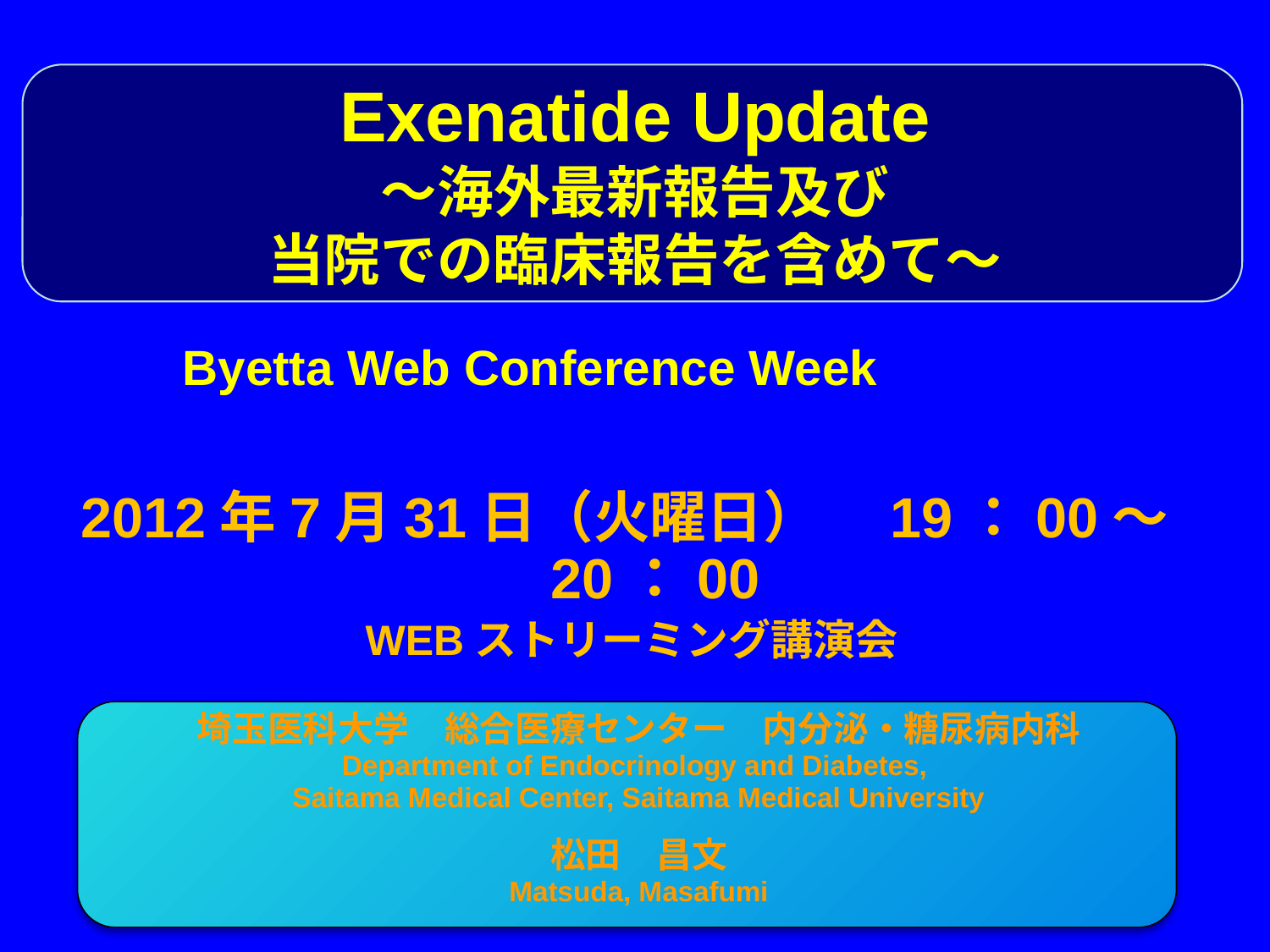

# Exenatide Update ～海外最新報告及び 当院での臨床報告を含めて～

Byetta Web Conference Week
2012年7月31日（火曜日）　19：00～20：00
WEBストリーミング講演会

埼玉医科大学　総合医療センター　内分泌・糖尿病内科
Department of Endocrinology and Diabetes,
Saitama Medical Center, Saitama Medical University

松田　昌文
Matsuda, Masafumi